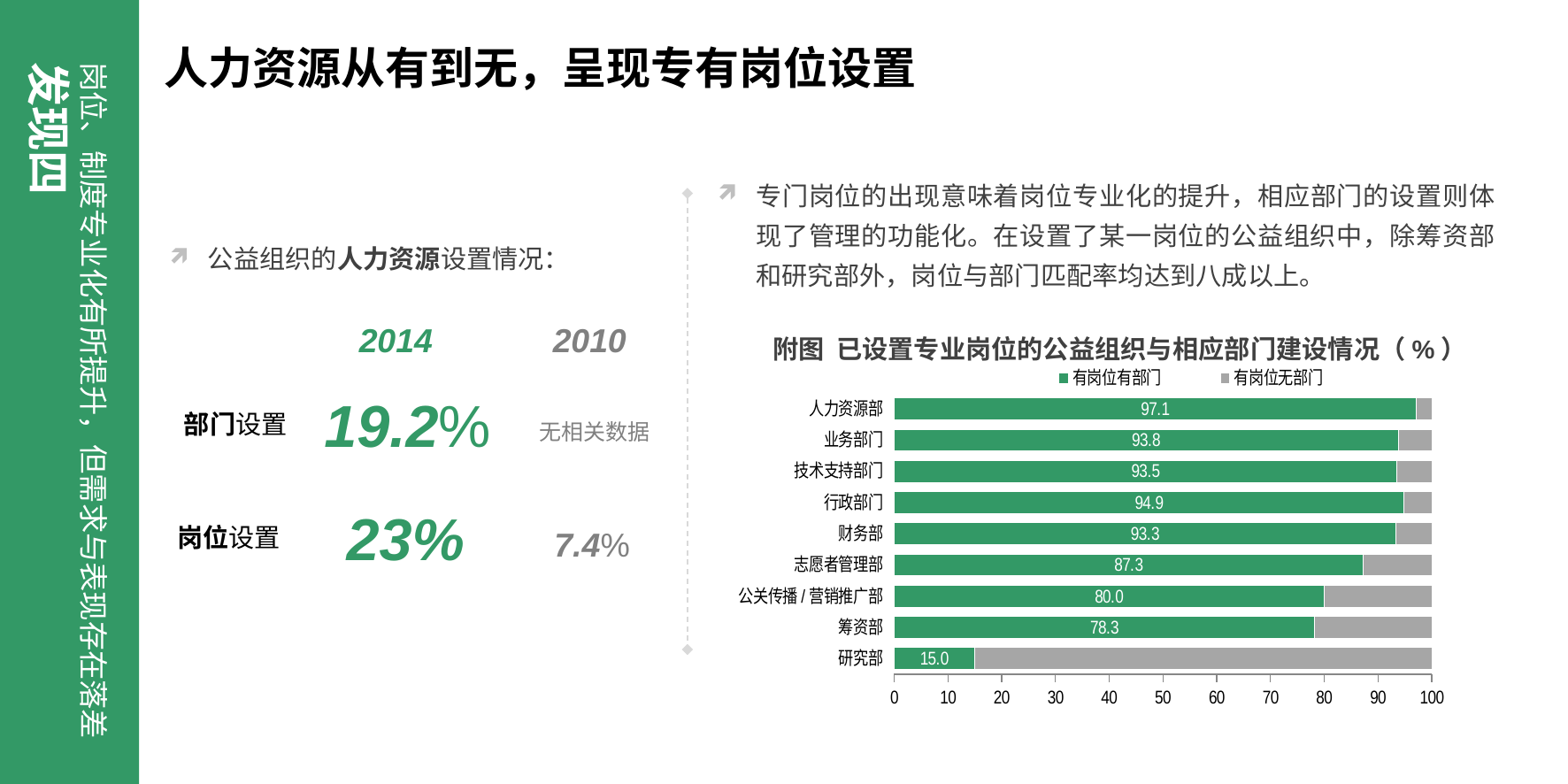

# 人力资源从有到无，呈现专有岗位设置
岗位、制度专业化有所提升，但需求与表现存在落差发现四
专门岗位的出现意味着岗位专业化的提升，相应部门的设置则体现了管理的功能化。在设置了某一岗位的公益组织中，除筹资部和研究部外，岗位与部门匹配率均达到八成以上。
公益组织的人力资源设置情况：
2014
2010
附图  已设置专业岗位的公益组织与相应部门建设情况（%）

### Chart

| Category | 有岗位有部门 | 有岗位无部门 |
|---|---|---|
| 研究部 | 15.0 | 85.0 |
| 筹资部 | 78.26086956521806 | 21.73913043478261 |
| 公关传播/营销推广部 | 80.0 | 20.0 |
| 志愿者管理部 | 87.27272727272668 | 12.727272727272663 |
| 财务部 | 93.33333333333326 | 6.666666666666667 |
| 行政部门 | 94.87179487179438 | 5.128205128205129 |
| 技术支持部门 | 93.5483870967737 | 6.451612903225811 |
| 业务部门 | 93.75 | 6.25 |
| 人力资源部 | 97.14285714285656 | 2.857142857142857 |
19.2%
部门设置
无相关数据
23%
岗位设置
7.4%